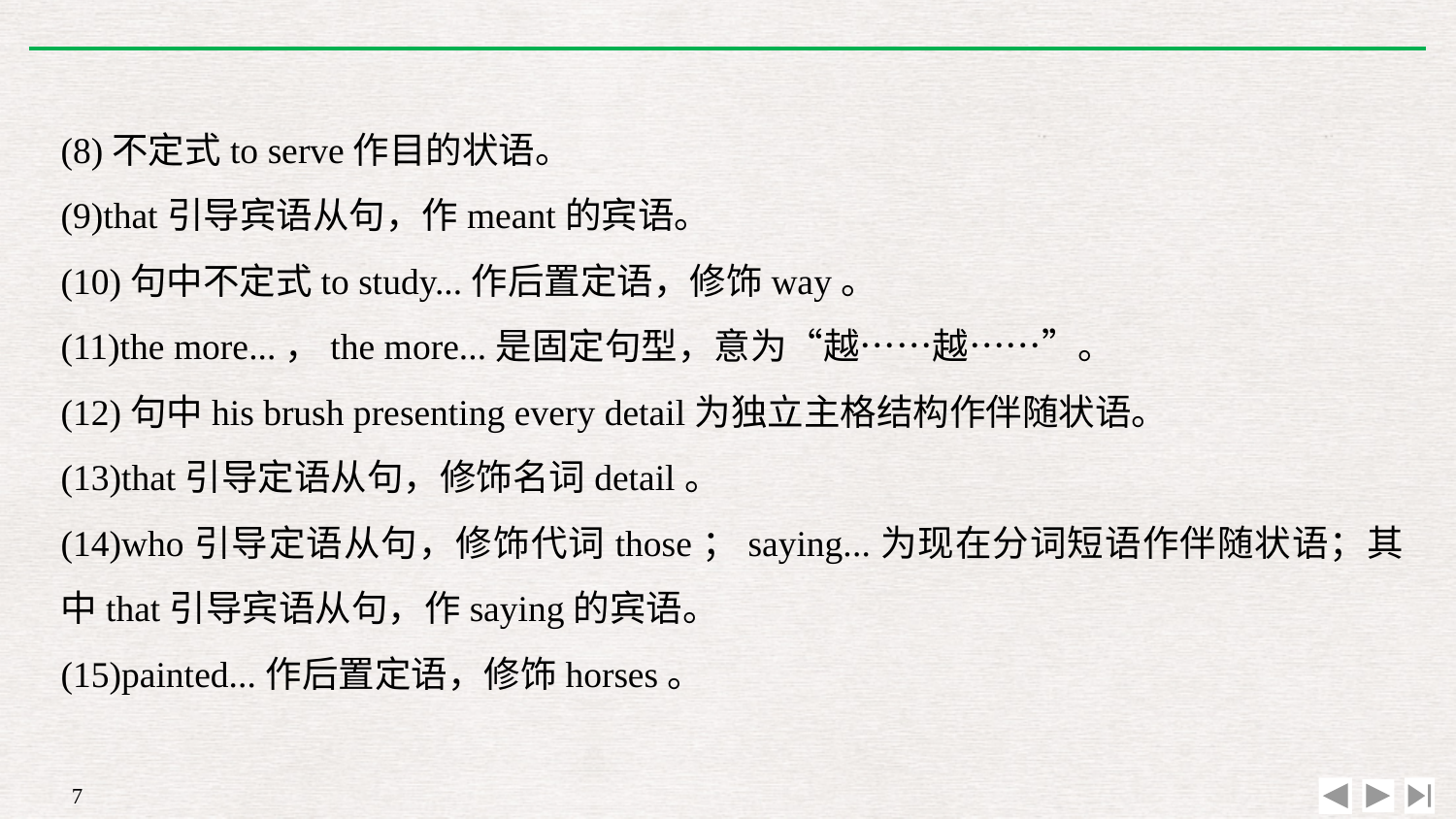

(8)不定式to serve作目的状语。
(9)that引导宾语从句，作meant的宾语。
(10)句中不定式to study...作后置定语，修饰way。
(11)the more...，the more...是固定句型，意为“越……越……”。
(12)句中his brush presenting every detail为独立主格结构作伴随状语。
(13)that引导定语从句，修饰名词detail。
(14)who引导定语从句，修饰代词those；saying...为现在分词短语作伴随状语；其中that引导宾语从句，作saying的宾语。
(15)painted...作后置定语，修饰horses。